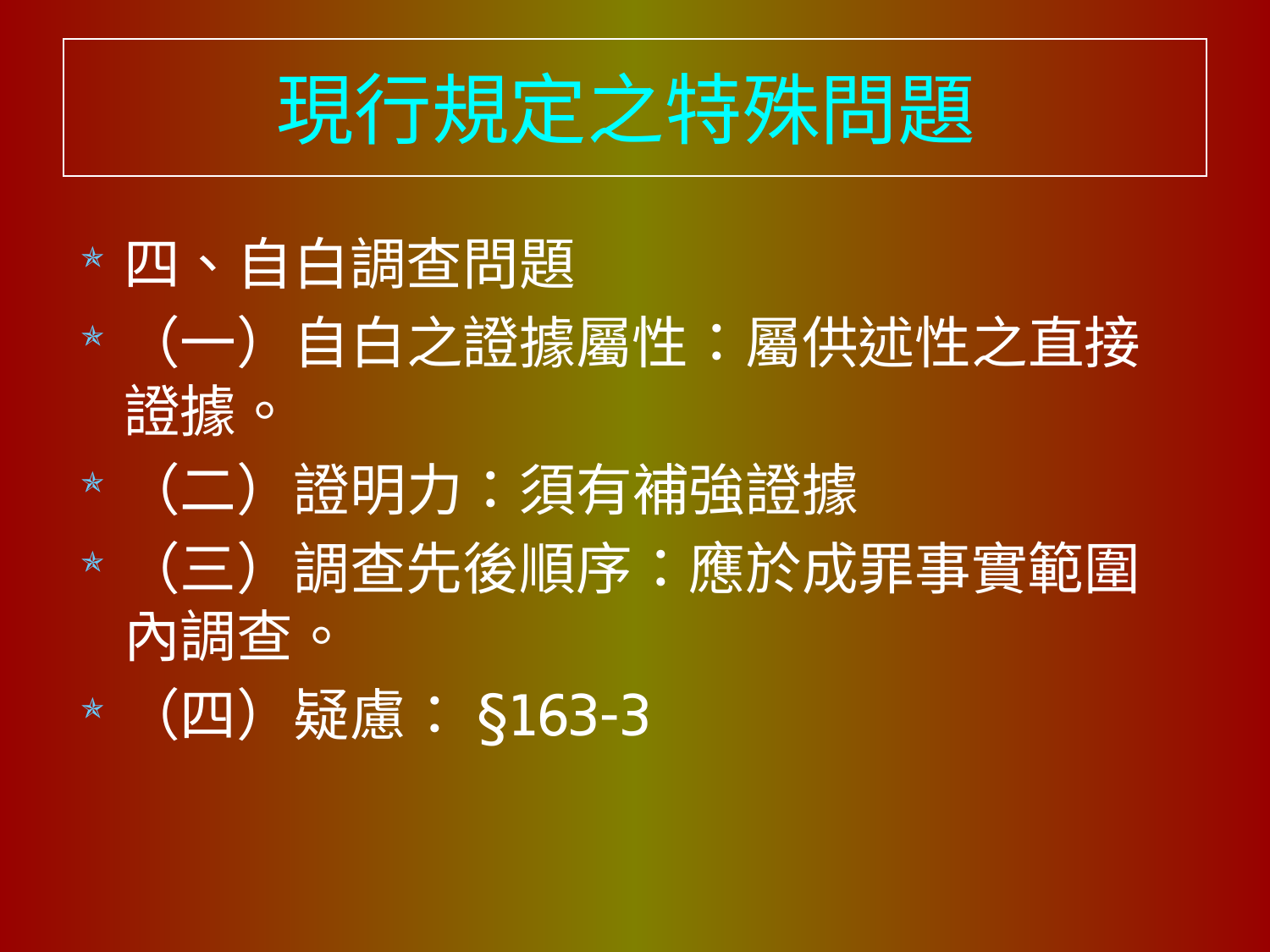

# 現行規定之特殊問題
四、自白調查問題
（一）自白之證據屬性：屬供述性之直接證據。
（二）證明力：須有補強證據
（三）調查先後順序：應於成罪事實範圍內調查。
（四）疑慮：§163-3